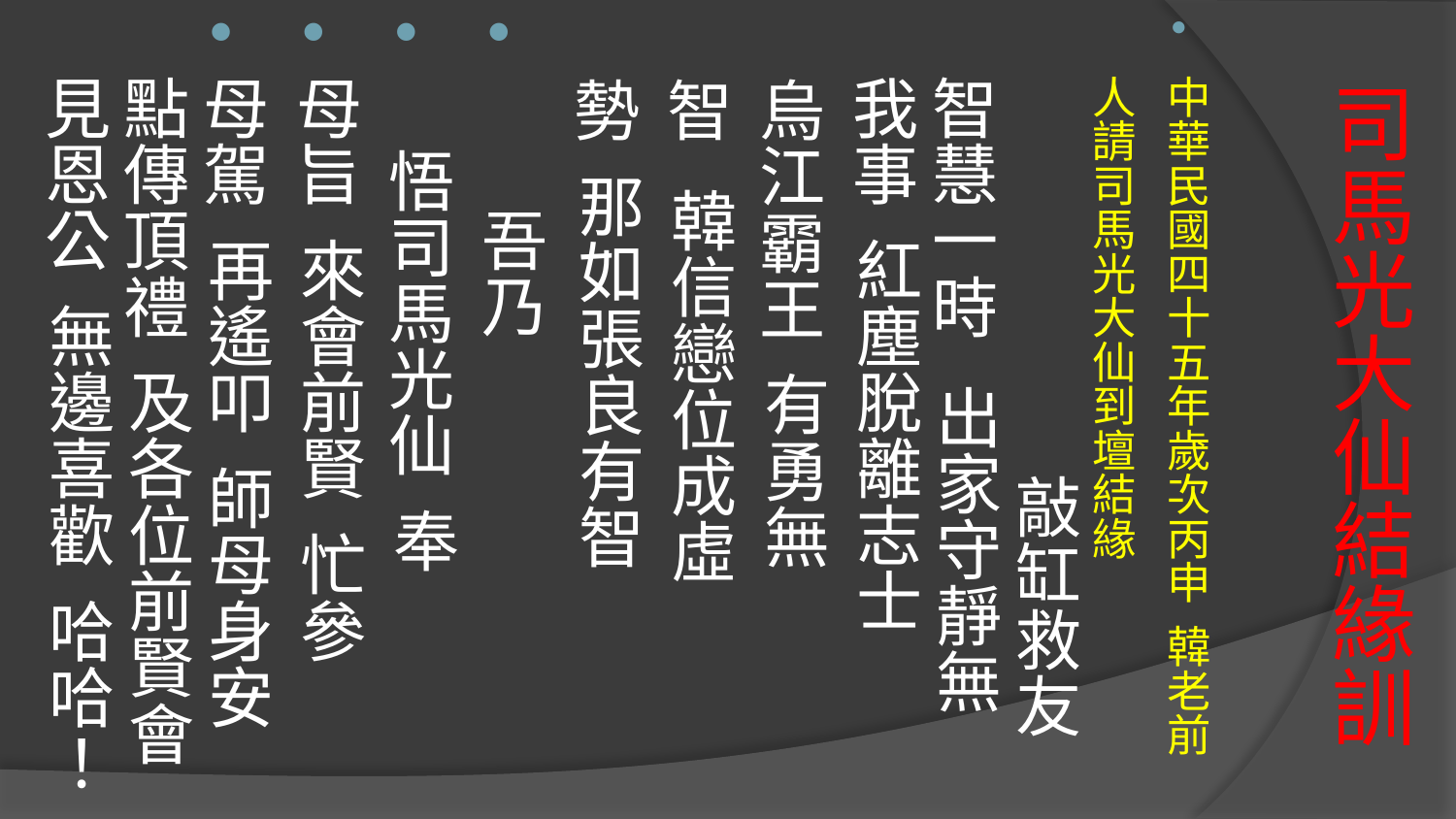

中華民國四十五年歲次丙申  韓老前人請司馬光大仙到壇結緣                                          敲缸救友  智慧一時   出家守靜無我事  紅塵脫離志士
   烏江霸王  有勇無
   智   韓信戀位成虛
   勢  那如張良有智
        吾乃
    悟司馬光仙  奉
母旨  來會前賢  忙參
母駕  再遙叩  師母身安  點傳頂禮  及各位前賢會見恩公  無邊喜歡  哈哈！
# 司馬光大仙結緣訓